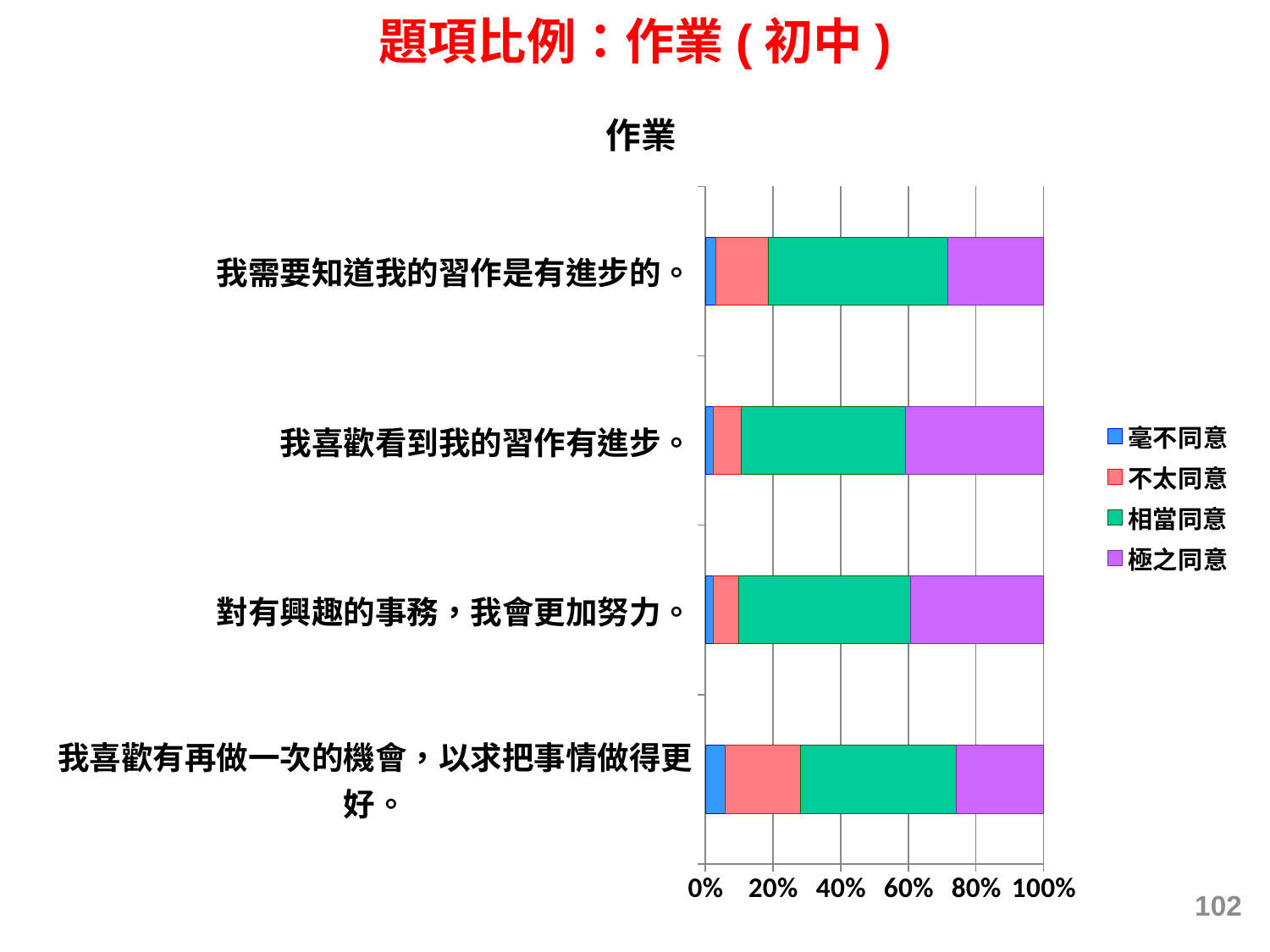

題項比例：作業(初中)

### Chart: 作業

| Category | 毫不同意 | 不太同意 | 相當同意 | 極之同意 |
|---|---|---|---|---|
| 我喜歡有再做一次的機會，以求把事情做得更好。 | 0.0588708595950114 | 0.22207321979348263 | 0.460104599704976 | 0.25895132090653017 |
| 對有興趣的事務，我會更加努力。 | 0.022696749932849848 | 0.07507386516250336 | 0.508595218909483 | 0.39363416599516626 |
| 我喜歡看到我的習作有進步。 | 0.024858908895458207 | 0.08250470303681806 | 0.4840096748185973 | 0.40862671324912747 |
| 我需要知道我的習作是有進步的。 | 0.03132562516805594 | 0.1546114546921222 | 0.5306534014520032 | 0.2834095186878194 |
102